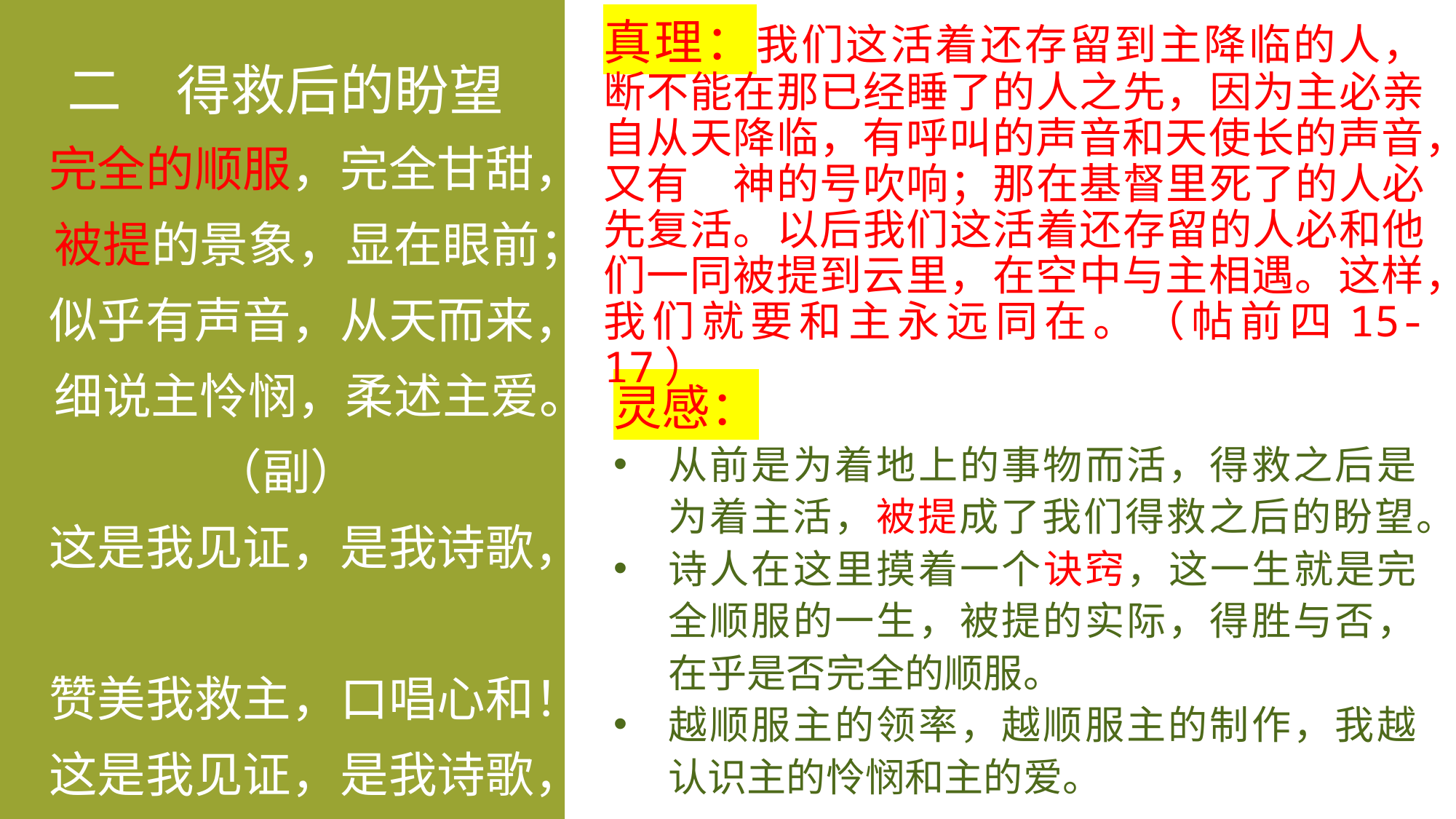

真理：我们这活着还存留到主降临的人，断不能在那已经睡了的人之先，因为主必亲自从天降临，有呼叫的声音和天使长的声音，又有　神的号吹响；那在基督里死了的人必先复活。以后我们这活着还存留的人必和他们一同被提到云里，在空中与主相遇。这样，我们就要和主永远同在。（帖前四15-17）
二	得救后的盼望
完全的顺服，完全甘甜， 被提的景象，显在眼前；
似乎有声音，从天而来， 细说主怜悯，柔述主爱。
（副）
这是我见证，是我诗歌，
赞美我救主，口唱心和！
这是我见证，是我诗歌，
赞美我救主，终日欢乐！
灵感：
从前是为着地上的事物而活，得救之后是为着主活，被提成了我们得救之后的盼望。
诗人在这里摸着一个诀窍，这一生就是完全顺服的一生，被提的实际，得胜与否，在乎是否完全的顺服。
越顺服主的领率，越顺服主的制作，我越认识主的怜悯和主的爱。